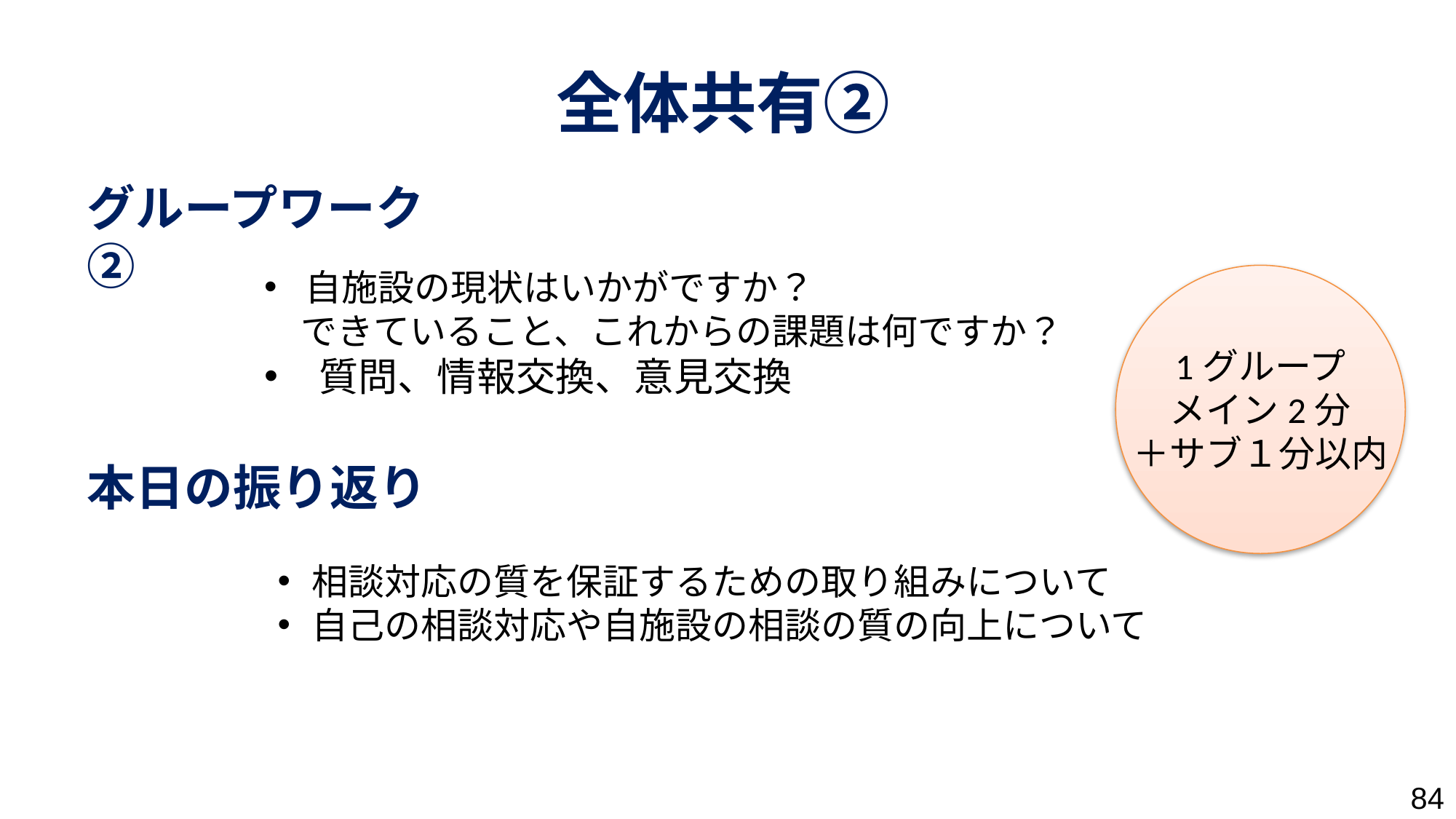

全体共有②
グループワーク②
自施設の現状はいかがですか？
　できていること、これからの課題は何ですか？
質問、情報交換、意見交換

1グループ
メイン2分
＋サブ１分以内
本日の振り返り
相談対応の質を保証するための取り組みについて
自己の相談対応や自施設の相談の質の向上について
84